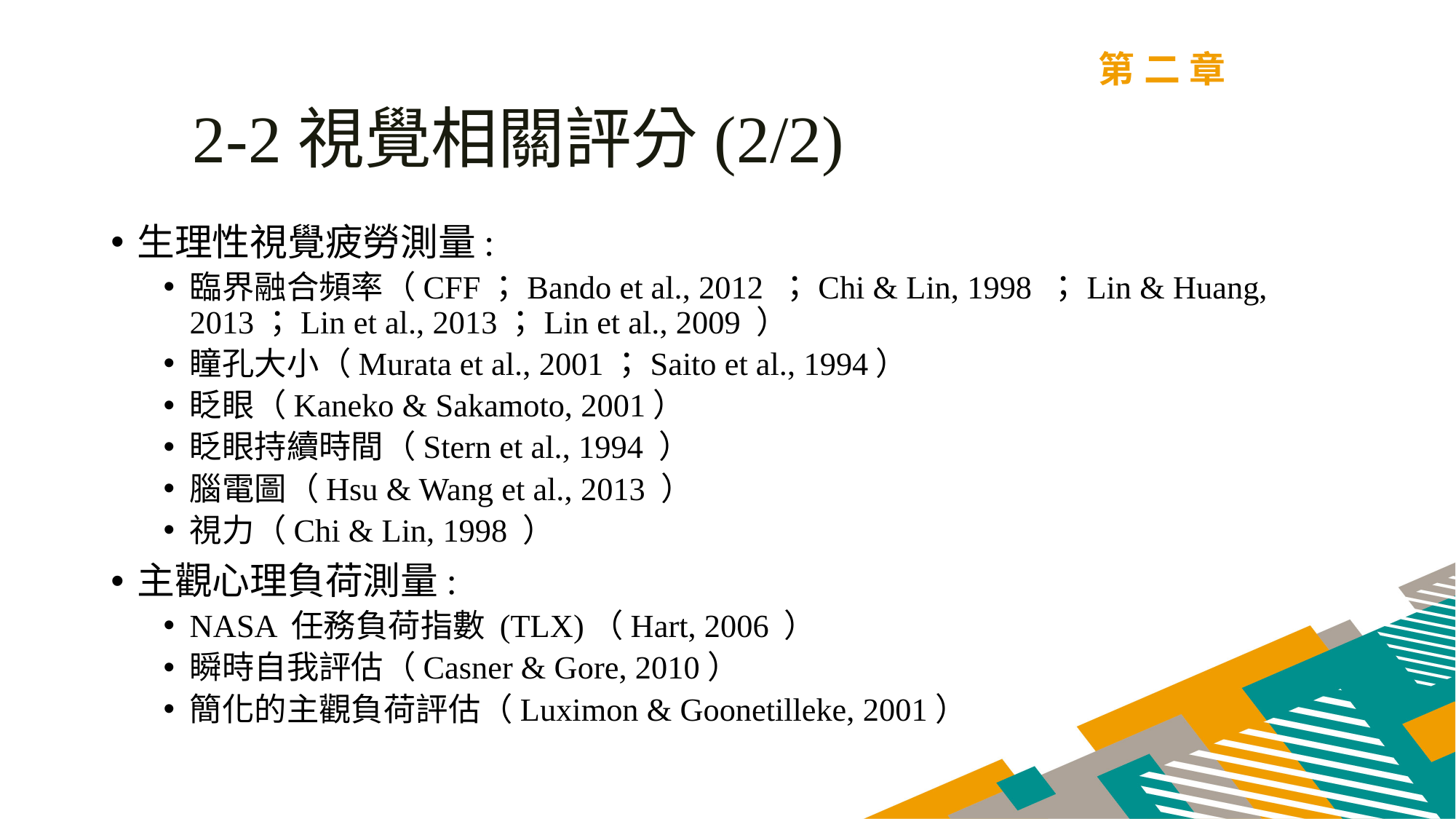

第二章

2-2視覺相關評分(2/2)
生理性視覺疲勞測量:
臨界融合頻率（CFF；Bando et al., 2012 ；Chi & Lin, 1998 ；Lin & Huang, 2013；Lin et al., 2013；Lin et al., 2009 ）
瞳孔大小（Murata et al., 2001；Saito et al., 1994）
眨眼（Kaneko & Sakamoto, 2001）
眨眼持續時間（Stern et al., 1994 ）
腦電圖（Hsu & Wang et al., 2013 ）
視力（Chi & Lin, 1998 ）
主觀心理負荷測量:
NASA 任務負荷指數 (TLX)（Hart, 2006 ）
瞬時自我評估（Casner & Gore, 2010）
簡化的主觀負荷評估（Luximon & Goonetilleke, 2001）